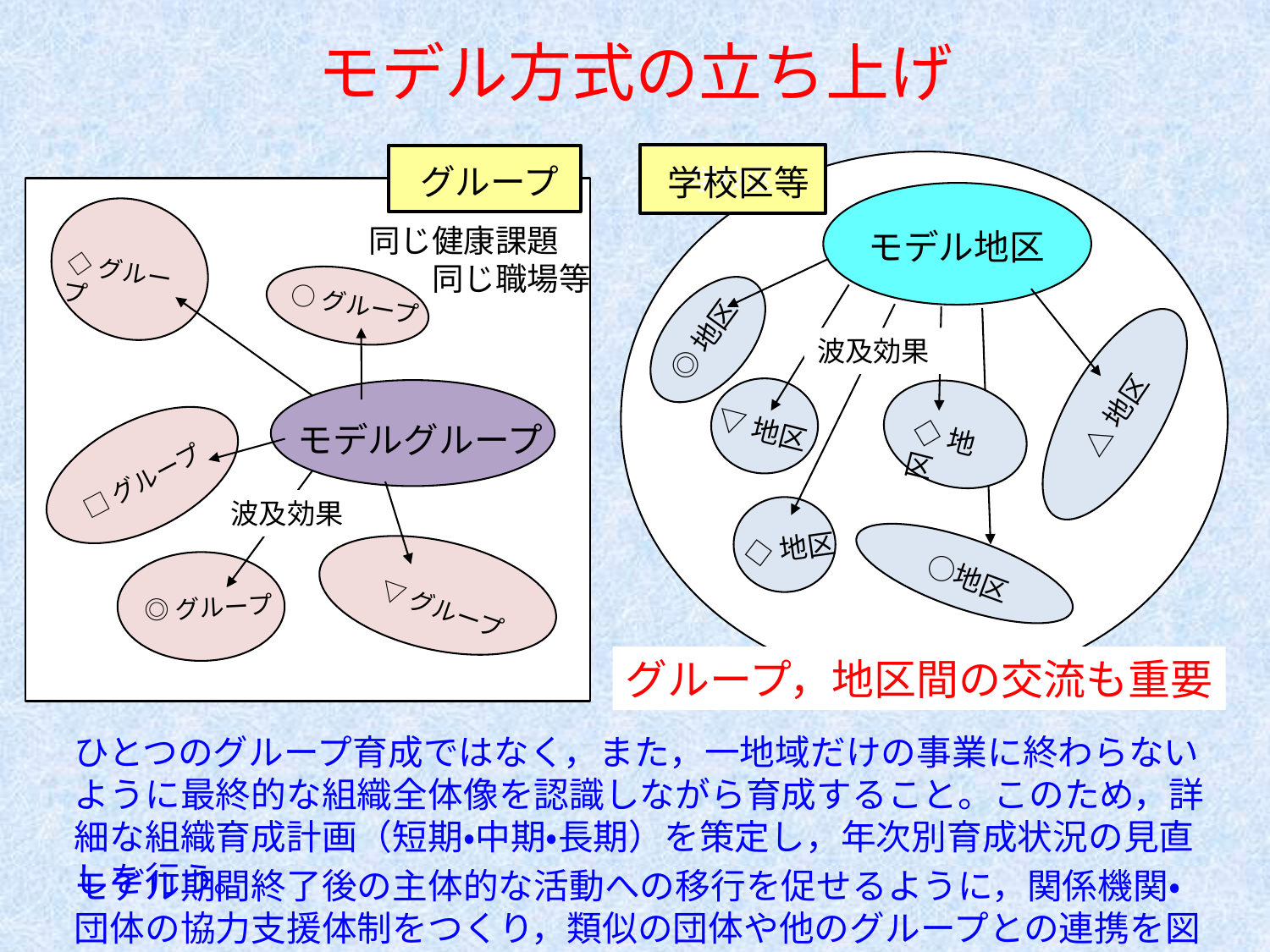

# モデル方式の立ち上げ

学校区

グループ
 学校区等

同じ健康課題
　　同じ職場等
モデル地区
◇グループ

○グループ

◎地区
波及効果

△地区

▽地区
モデルグループ
◇地区

□グループ
波及効果

◇地区

　○地区

◎グループ
▽グループ
グループ，地区間の交流も重要
ひとつのグループ育成ではなく，また，一地域だけの事業に終わらないように最終的な組織全体像を認識しながら育成すること。このため，詳細な組織育成計画（短期・中期・長期）を策定し，年次別育成状況の見直しを行う。
モデル期間終了後の主体的な活動への移行を促せるように，関係機関・団体の協力支援体制をつくり，類似の団体や他のグループとの連携を図る。